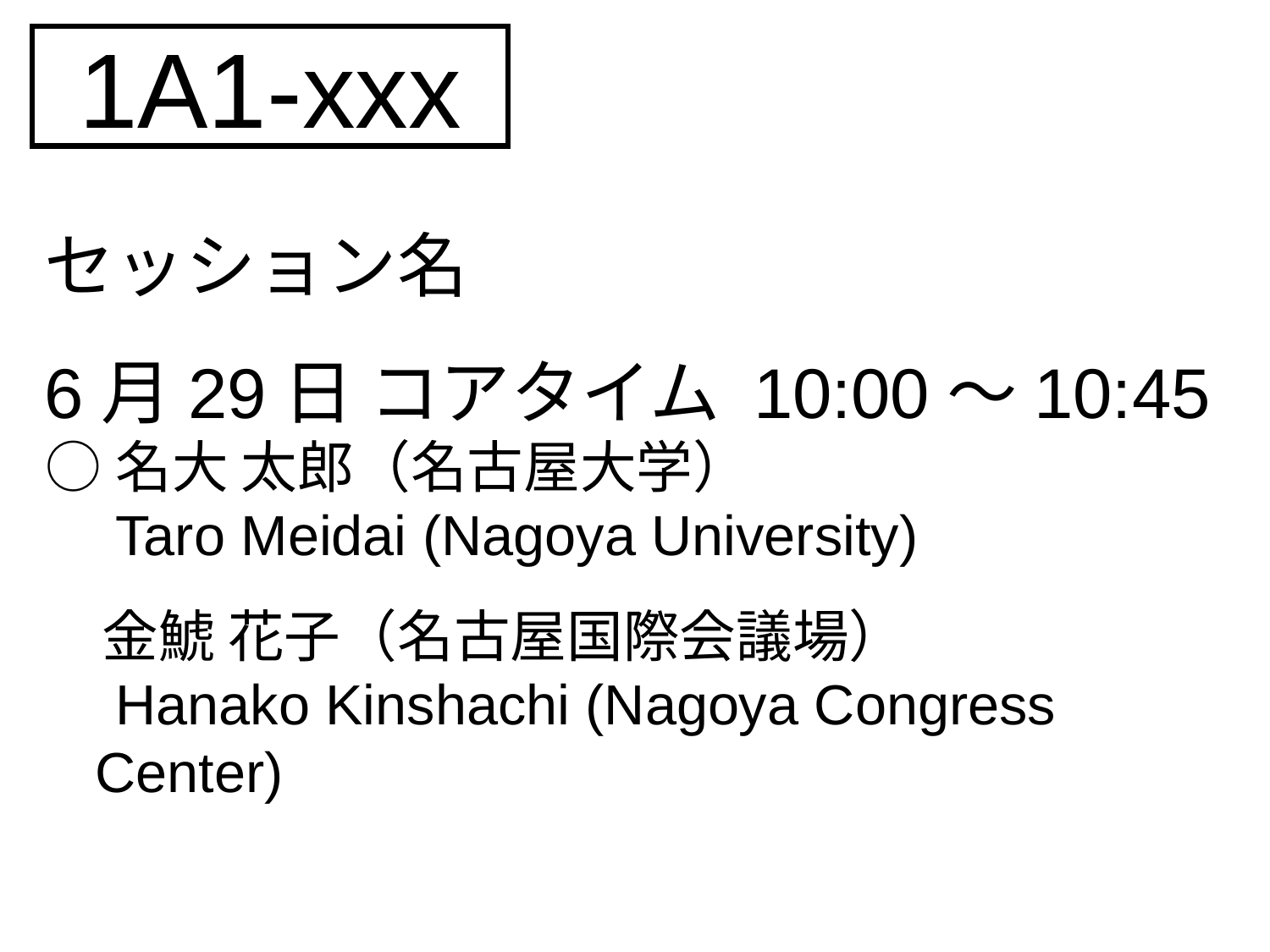

1A1-xxx
セッション名
6月29日 コアタイム 10:00～10:45
○名大 太郎（名古屋大学）
　Taro Meidai (Nagoya University)

　金鯱 花子（名古屋国際会議場）
　Hanako Kinshachi (Nagoya Congress Center)